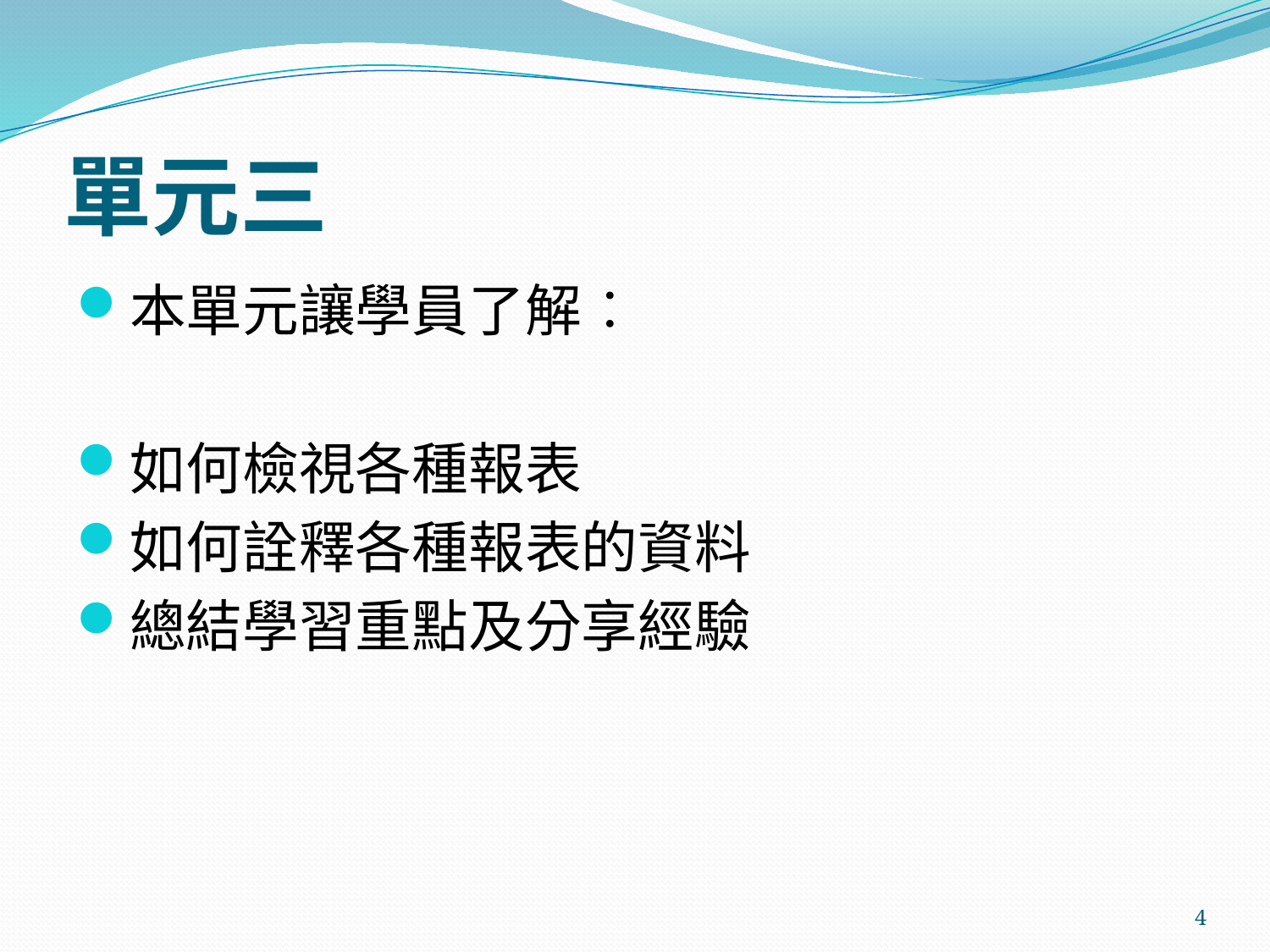

# 單元三
本單元讓學員了解︰

如何檢視各種報表
如何詮釋各種報表的資料
總結學習重點及分享經驗
4